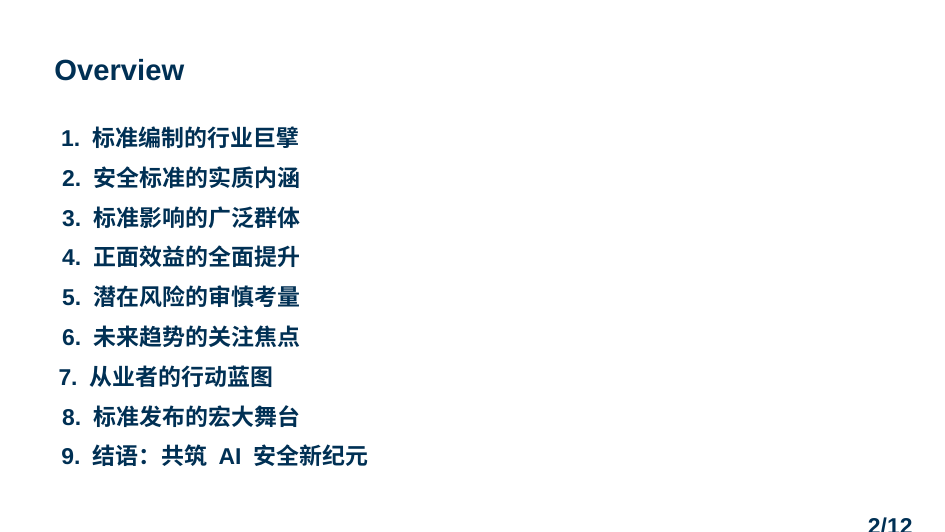

Overview
1. 标准编制的行业巨擘
2. 安全标准的实质内涵
3. 标准影响的广泛群体
4. 正面效益的全面提升
5. 潜在风险的审慎考量
6. 未来趋势的关注焦点
7. 从业者的行动蓝图
8. 标准发布的宏大舞台
9. 结语：共筑 AI 安全新纪元
2/12